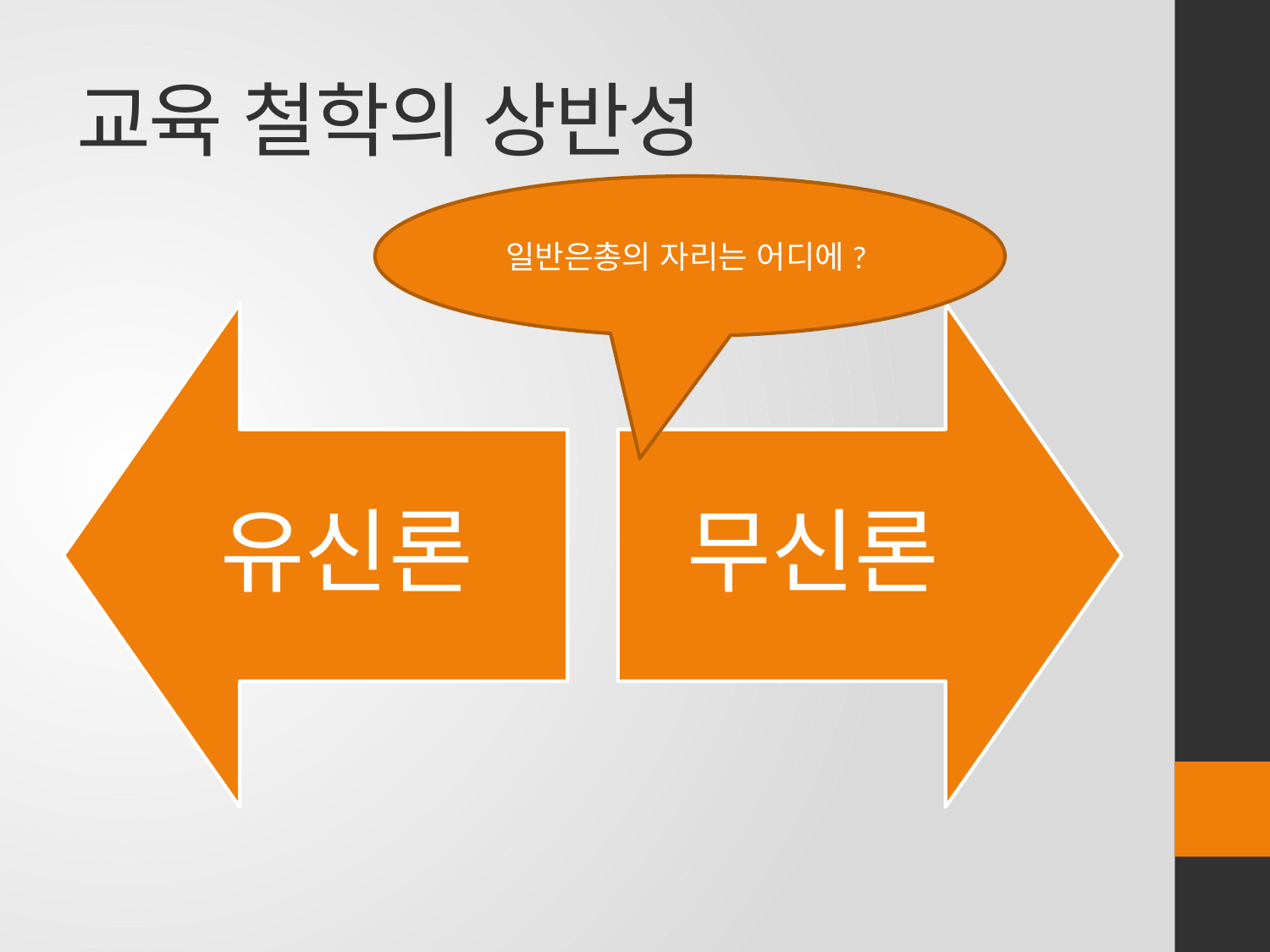

# 교육 철학의 상반성
일반은총의 자리는 어디에?
유신론
무신론